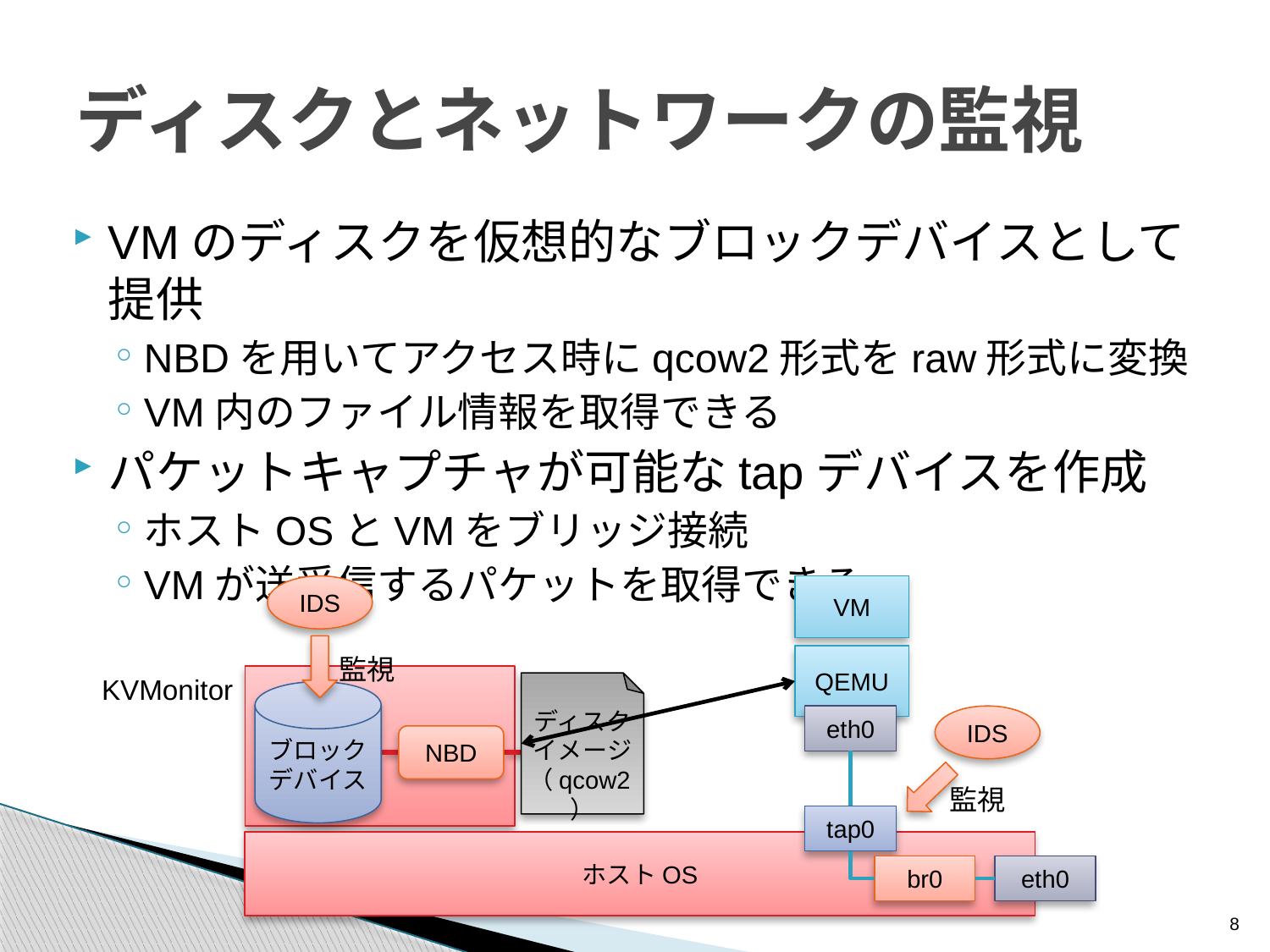

# ディスクとネットワークの監視
VMのディスクを仮想的なブロックデバイスとして提供
NBDを用いてアクセス時にqcow2形式をraw形式に変換
VM内のファイル情報を取得できる
パケットキャプチャが可能なtapデバイスを作成
ホストOSとVMをブリッジ接続
VMが送受信するパケットを取得できる

IDS
VM

監視
QEMU
KVMonitor

ブロック
デバイス
ディスク
イメージ
（qcow2）
eth0
IDS
NBD

監視
tap0
ホストOS
br0
eth0
8